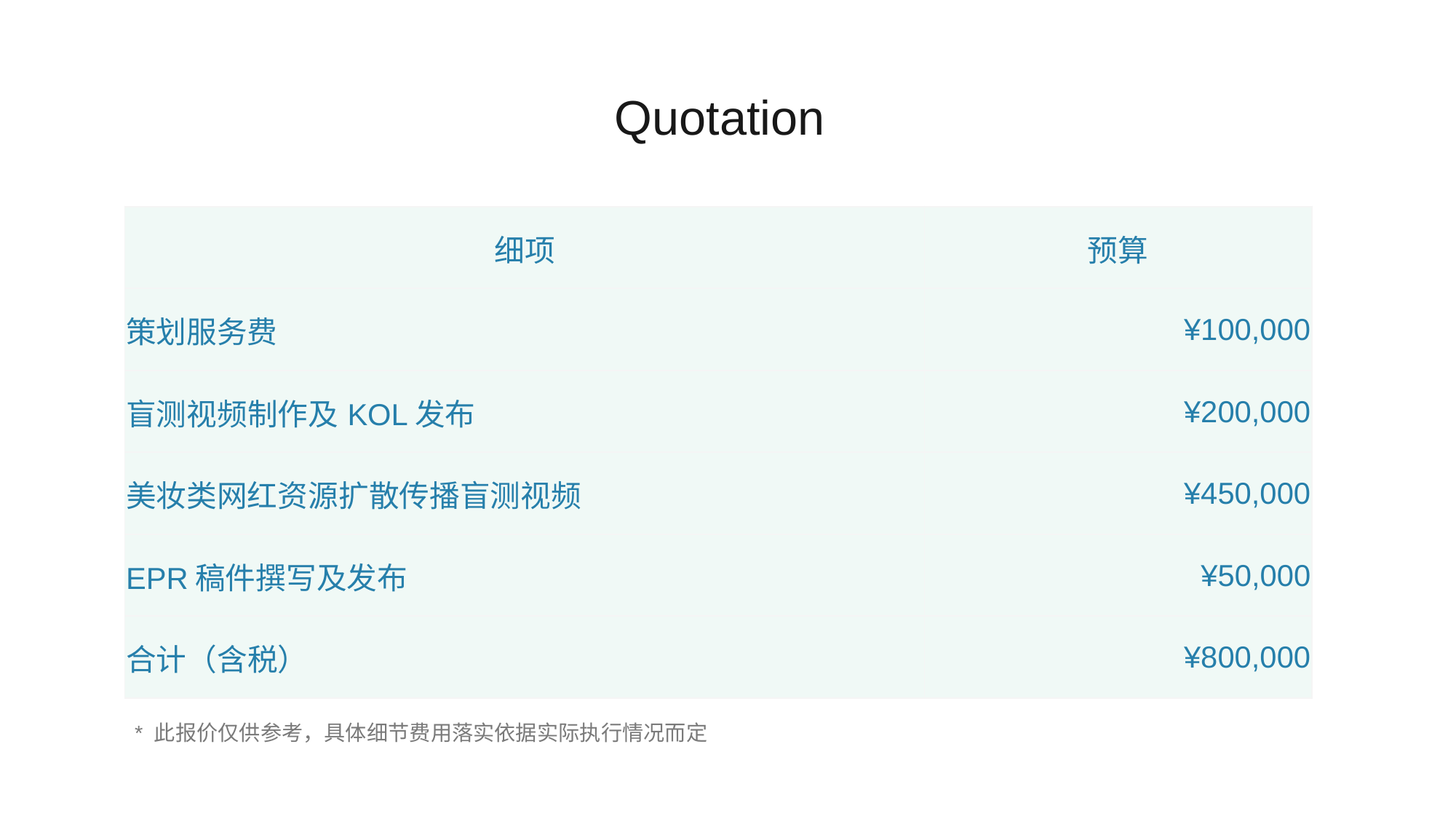

Quotation
| 细项 | 预算 |
| --- | --- |
| 策划服务费 | ¥100,000 |
| 盲测视频制作及KOL发布 | ¥200,000 |
| 美妆类网红资源扩散传播盲测视频 | ¥450,000 |
| EPR稿件撰写及发布 | ¥50,000 |
| 合计（含税） | ¥800,000 |
* 此报价仅供参考，具体细节费用落实依据实际执行情况而定